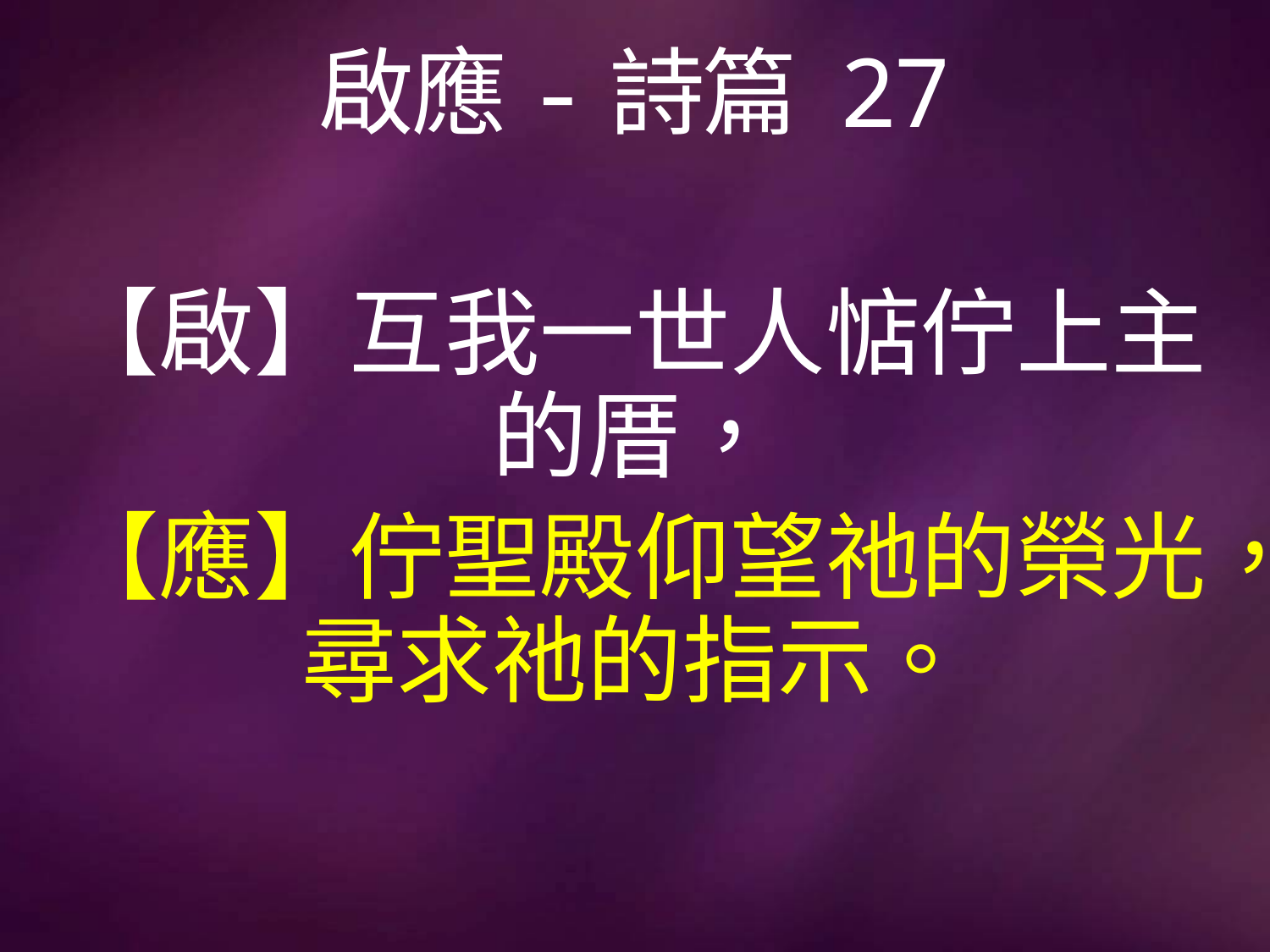

# 啟應-詩篇 27
【啟】互我一世人惦佇上主的厝，
【應】佇聖殿仰望祂的榮光，尋求祂的指示。